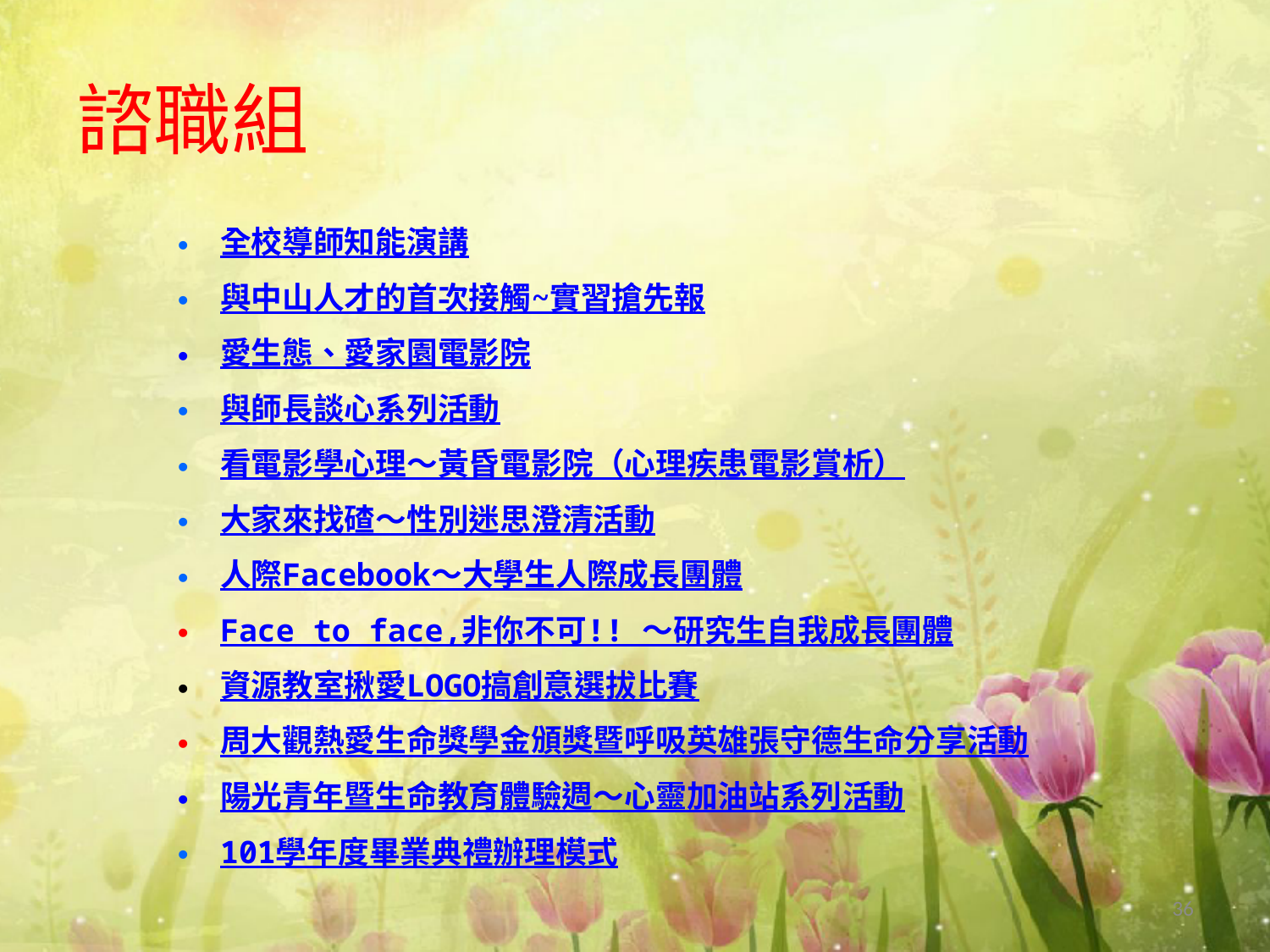

# 諮職組
全校導師知能演講
與中山人才的首次接觸~實習搶先報
愛生態、愛家園電影院
與師長談心系列活動
看電影學心理～黃昏電影院（心理疾患電影賞析）
大家來找碴～性別迷思澄清活動
人際Facebook～大學生人際成長團體
Face to face,非你不可!! ～研究生自我成長團體
資源教室揪愛LOGO搞創意選拔比賽
周大觀熱愛生命獎學金頒獎暨呼吸英雄張守德生命分享活動
陽光青年暨生命教育體驗週～心靈加油站系列活動
101學年度畢業典禮辦理模式

36